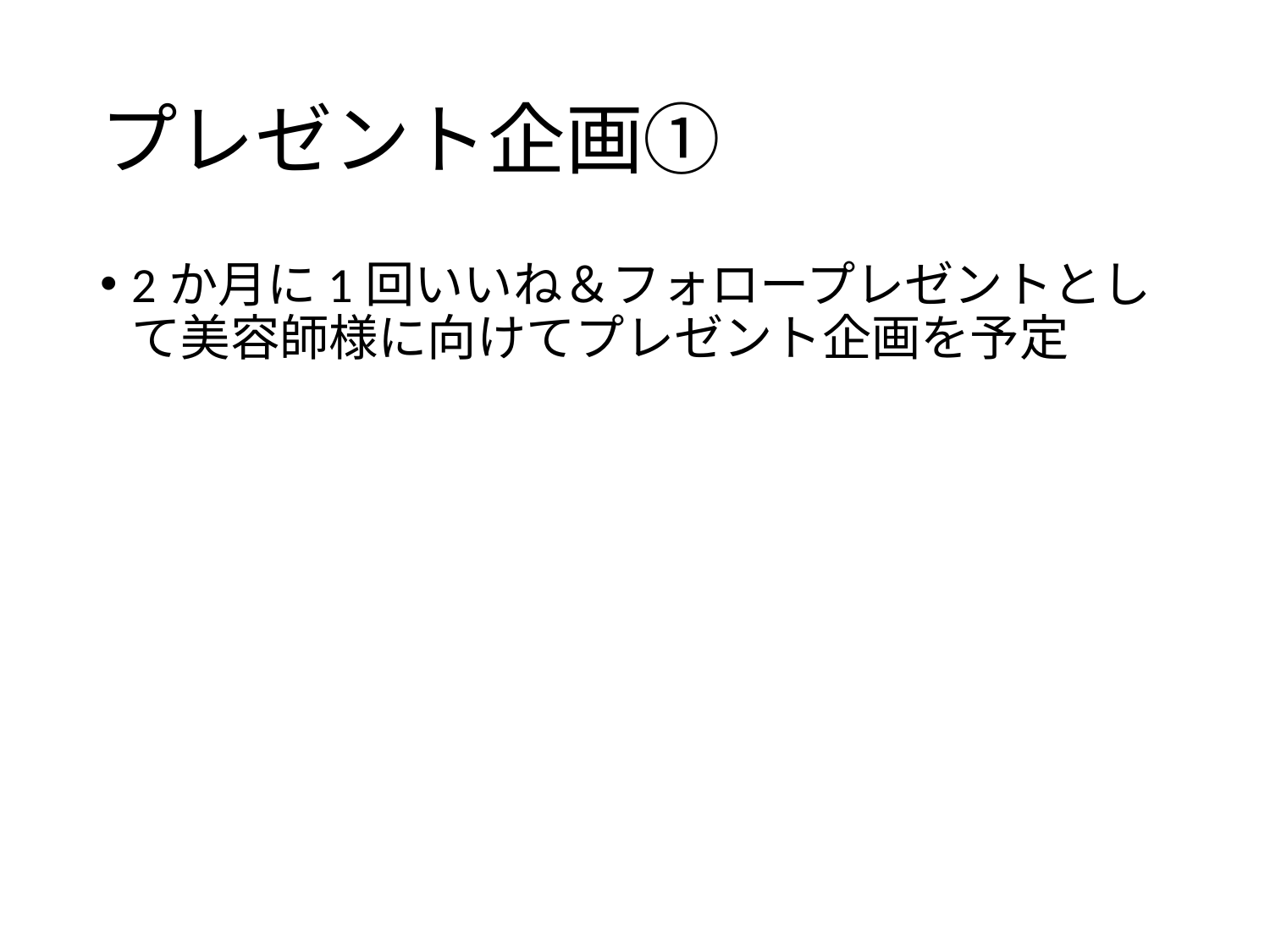

# プレゼント企画①
2か月に1回いいね＆フォロープレゼントとして美容師様に向けてプレゼント企画を予定